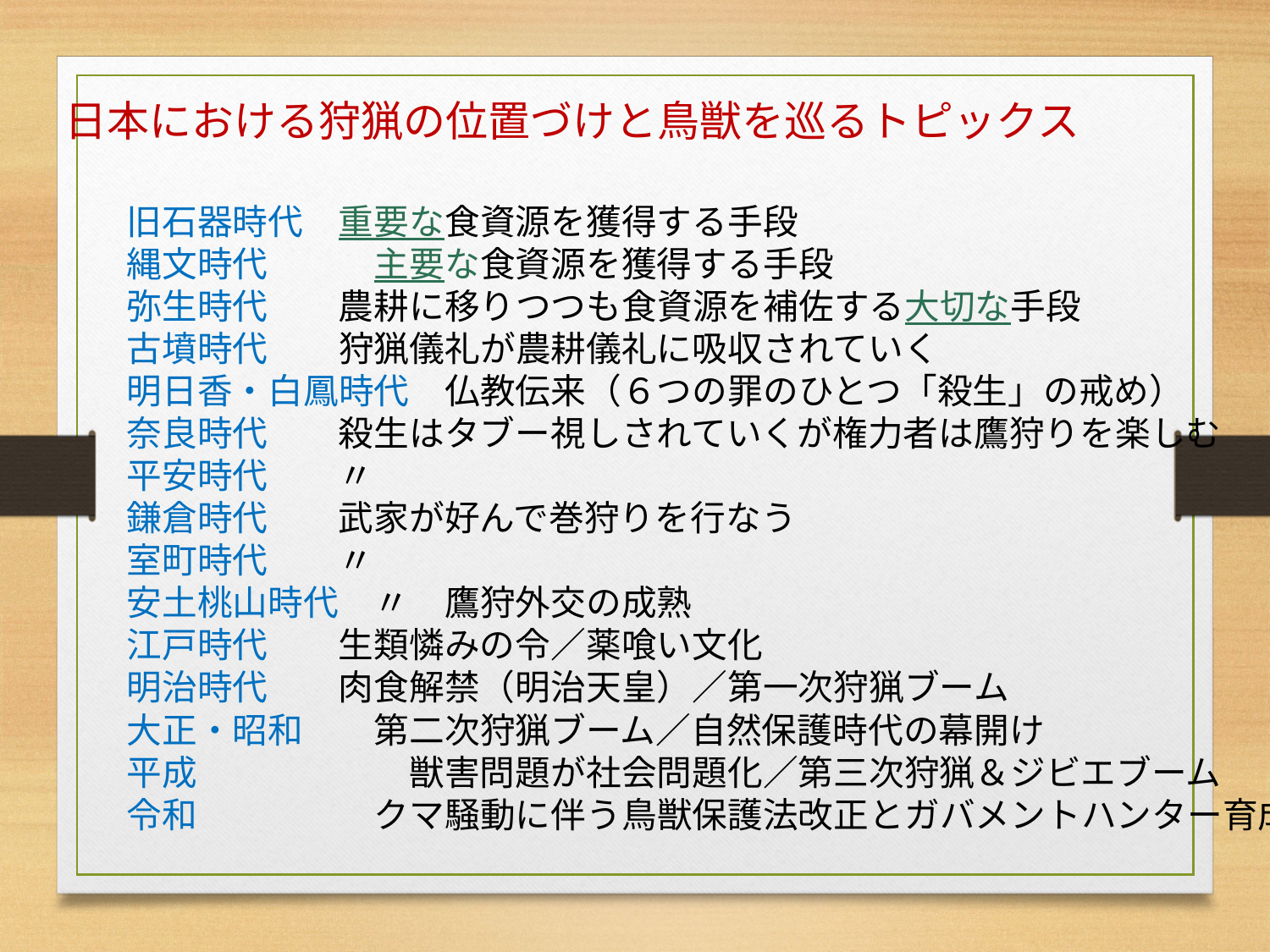

日本における狩猟の位置づけと鳥獣を巡るトピックス
旧石器時代　重要な食資源を獲得する手段
縄文時代　　　主要な食資源を獲得する手段
弥生時代　　農耕に移りつつも食資源を補佐する大切な手段
古墳時代　　狩猟儀礼が農耕儀礼に吸収されていく
明日香・白鳳時代　仏教伝来（６つの罪のひとつ「殺生」の戒め）
奈良時代　　殺生はタブー視しされていくが権力者は鷹狩りを楽しむ
平安時代　　〃
鎌倉時代　　武家が好んで巻狩りを行なう
室町時代　　〃
安土桃山時代　〃　鷹狩外交の成熟
江戸時代　　生類憐みの令／薬喰い文化
明治時代　　肉食解禁（明治天皇）／第一次狩猟ブーム
大正・昭和　　第二次狩猟ブーム／自然保護時代の幕開け
平成　　　　　　獣害問題が社会問題化／第三次狩猟＆ジビエブーム
令和　　　　　クマ騒動に伴う鳥獣保護法改正とガバメントハンター育成